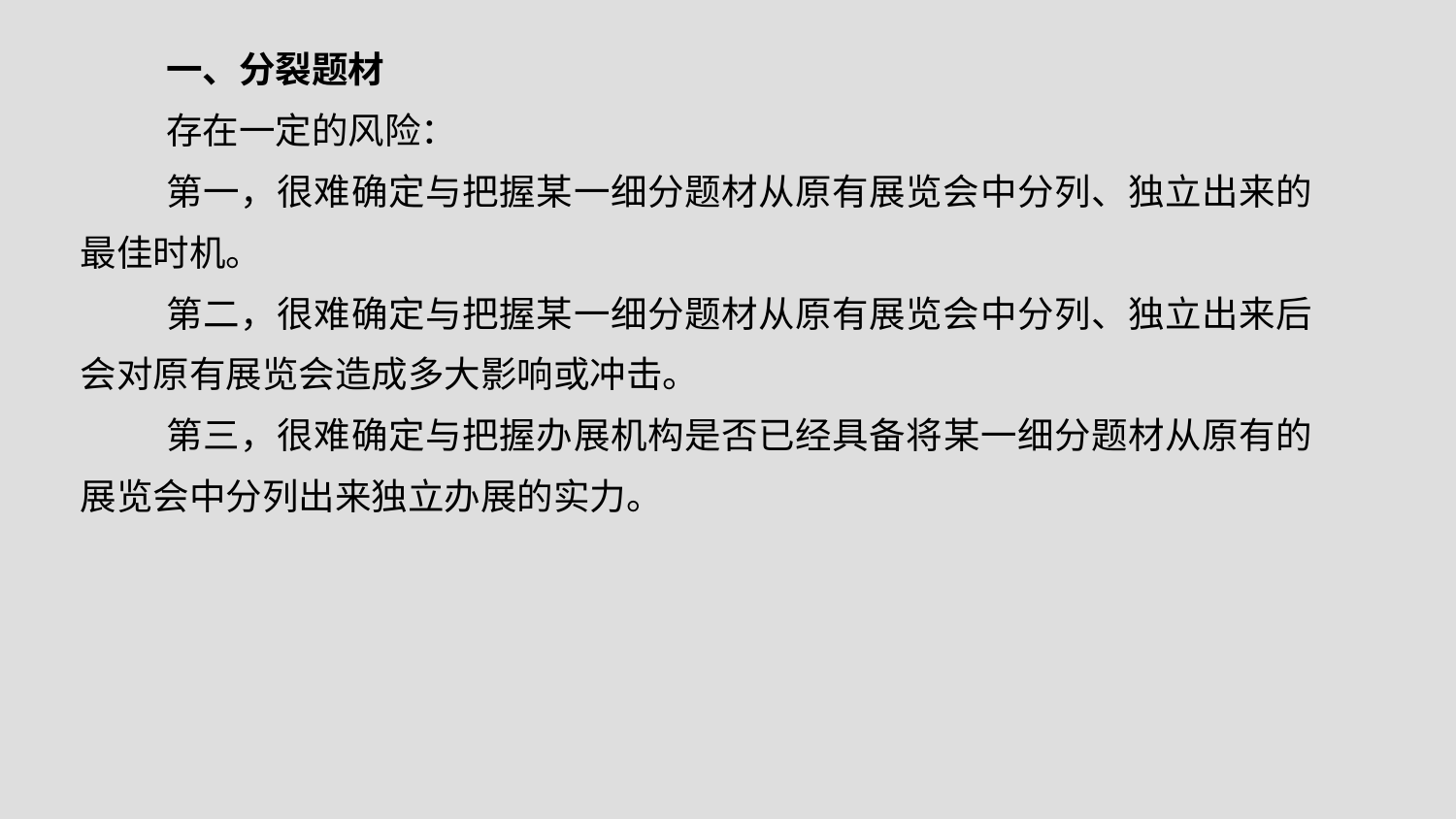

一、分裂题材
存在一定的风险：
第一，很难确定与把握某一细分题材从原有展览会中分列、独立出来的最佳时机。
第二，很难确定与把握某一细分题材从原有展览会中分列、独立出来后会对原有展览会造成多大影响或冲击。
第三，很难确定与把握办展机构是否已经具备将某一细分题材从原有的展览会中分列出来独立办展的实力。